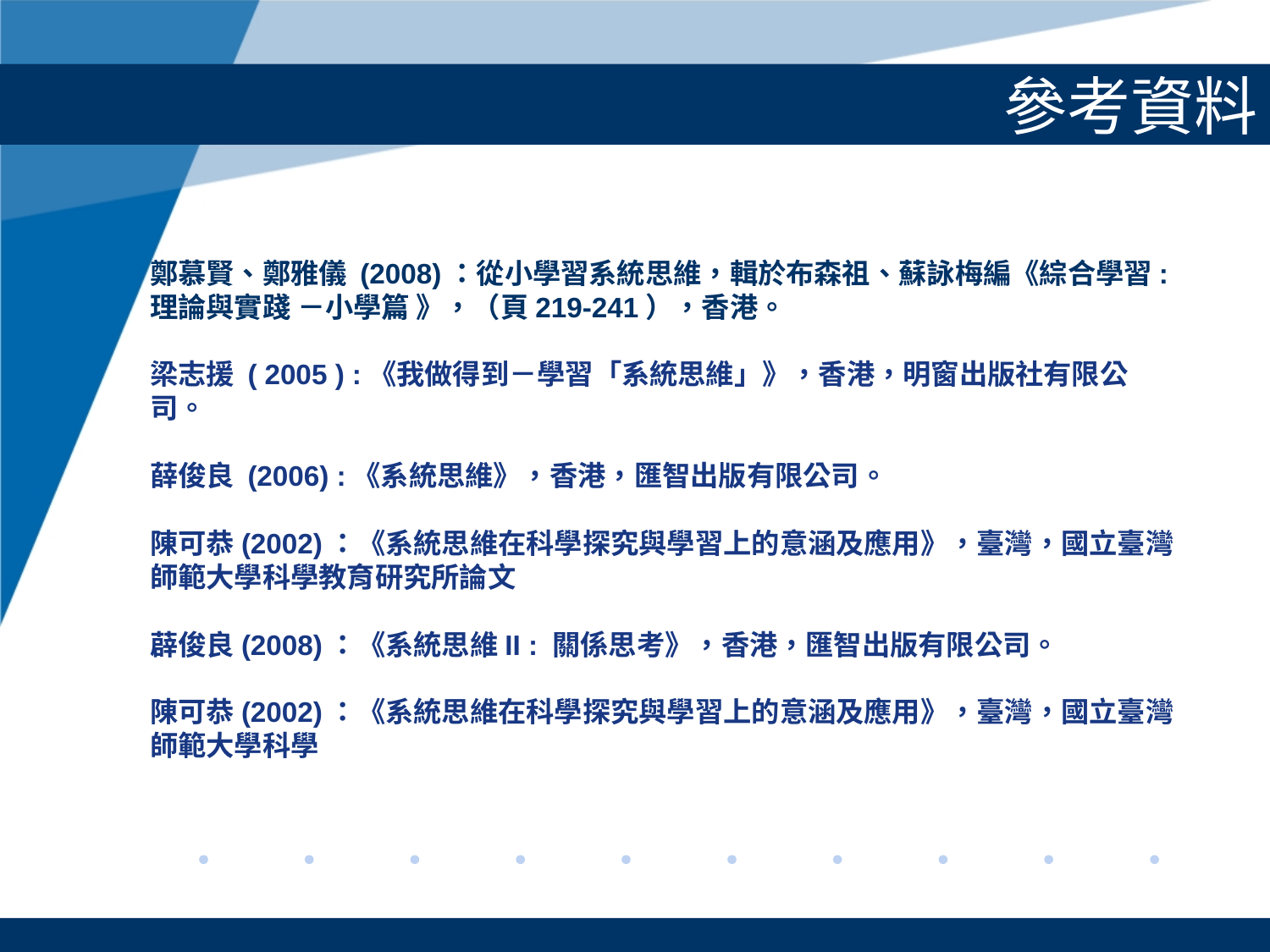

# 參考資料

鄭慕賢、鄭雅儀 (2008)：從小學習系統思維，輯於布森祖、蘇詠梅編《綜合學習: 理論與實踐 －小學篇 》，（頁219-241），香港。

梁志援 ( 2005 ) :《我做得到－學習「系統思維」》，香港，明窗出版社有限公司。

薛俊良 (2006) :《系統思維》，香港，匯智出版有限公司。

陳可恭(2002)：《系統思維在科學探究與學習上的意涵及應用》，臺灣，國立臺灣師範大學科學教育研究所論文

薜俊良(2008)：《系統思維II : 關係思考》，香港，匯智出版有限公司。

陳可恭(2002)：《系統思維在科學探究與學習上的意涵及應用》，臺灣，國立臺灣師範大學科學教育研究所論文。